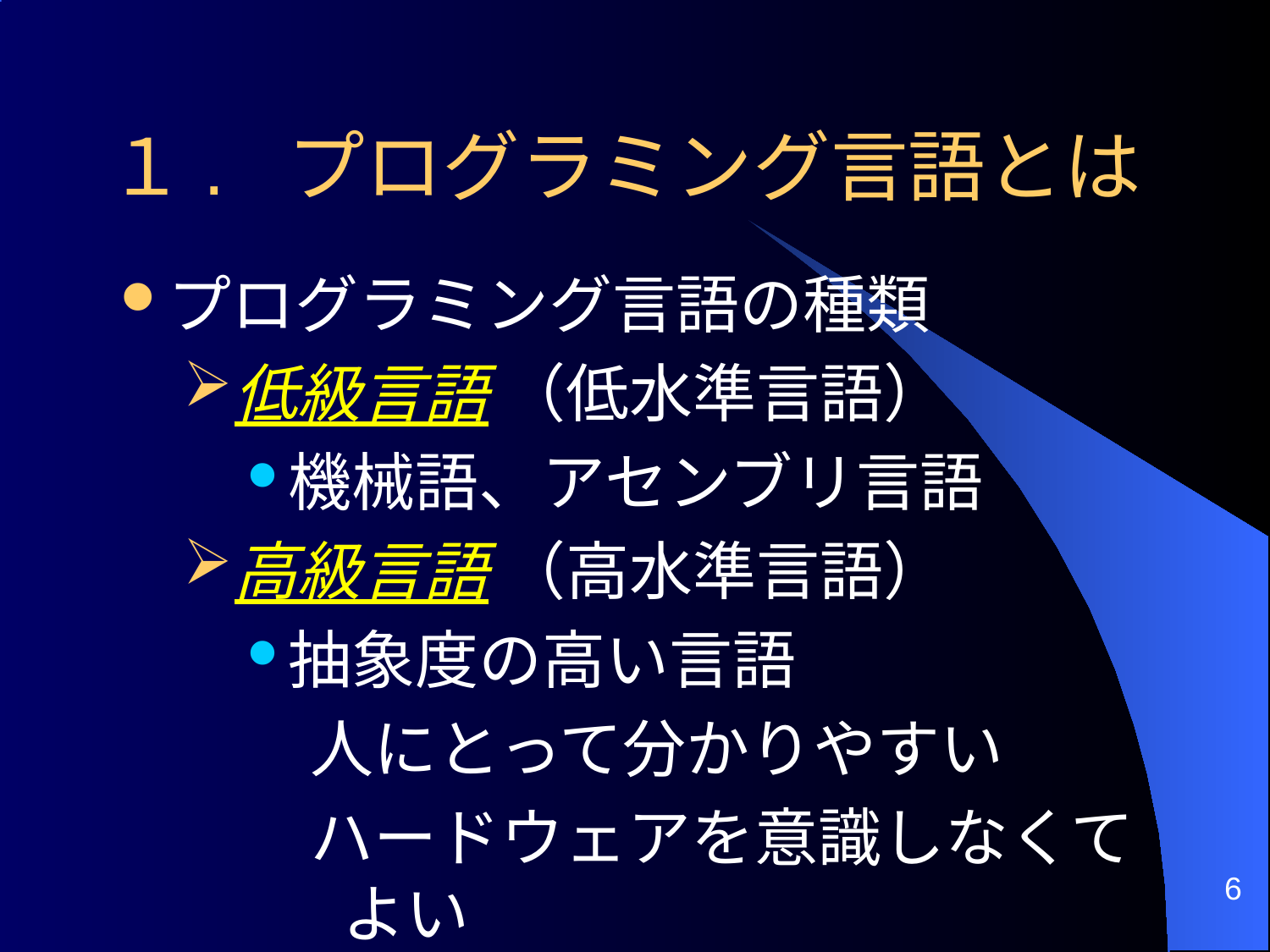

１.  プログラミング言語とは
プログラミング言語の種類
低級言語 （低水準言語）
機械語、アセンブリ言語
高級言語 （高水準言語）
抽象度の高い言語
人にとって分かりやすい
ハードウェアを意識しなくてよい
6